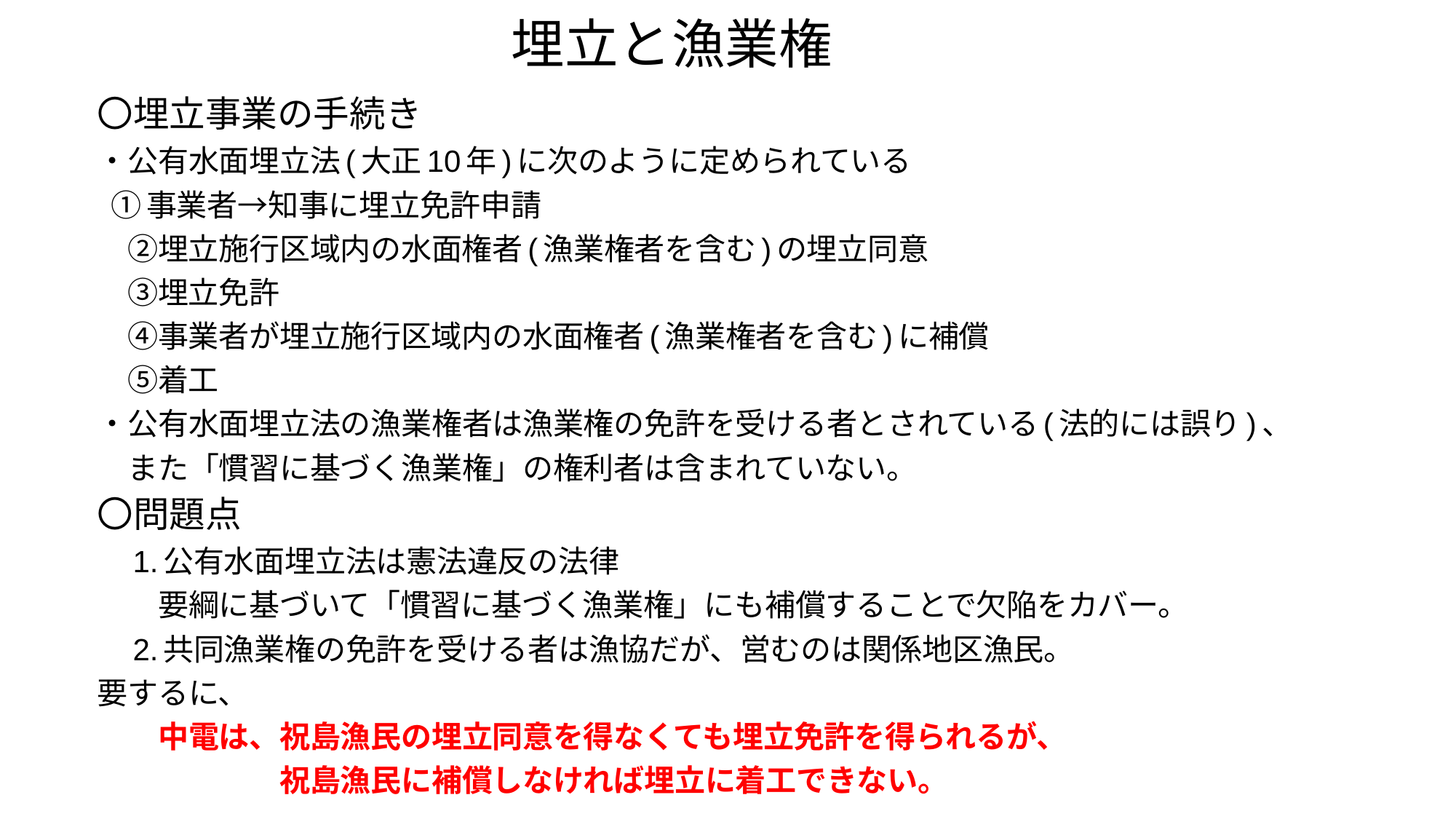

# 埋立と漁業権
〇埋立事業の手続き
・公有水面埋立法(大正10年)に次のように定められている
  ①事業者→知事に埋立免許申請
　②埋立施行区域内の水面権者(漁業権者を含む)の埋立同意
　③埋立免許
　④事業者が埋立施行区域内の水面権者(漁業権者を含む)に補償
　⑤着工
・公有水面埋立法の漁業権者は漁業権の免許を受ける者とされている(法的には誤り)、
　また「慣習に基づく漁業権」の権利者は含まれていない。
〇問題点
　1.公有水面埋立法は憲法違反の法律
　　要綱に基づいて「慣習に基づく漁業権」にも補償することで欠陥をカバー。
　2.共同漁業権の免許を受ける者は漁協だが、営むのは関係地区漁民。
要するに、
　　中電は、祝島漁民の埋立同意を得なくても埋立免許を得られるが、
　　　　　　祝島漁民に補償しなければ埋立に着工できない。